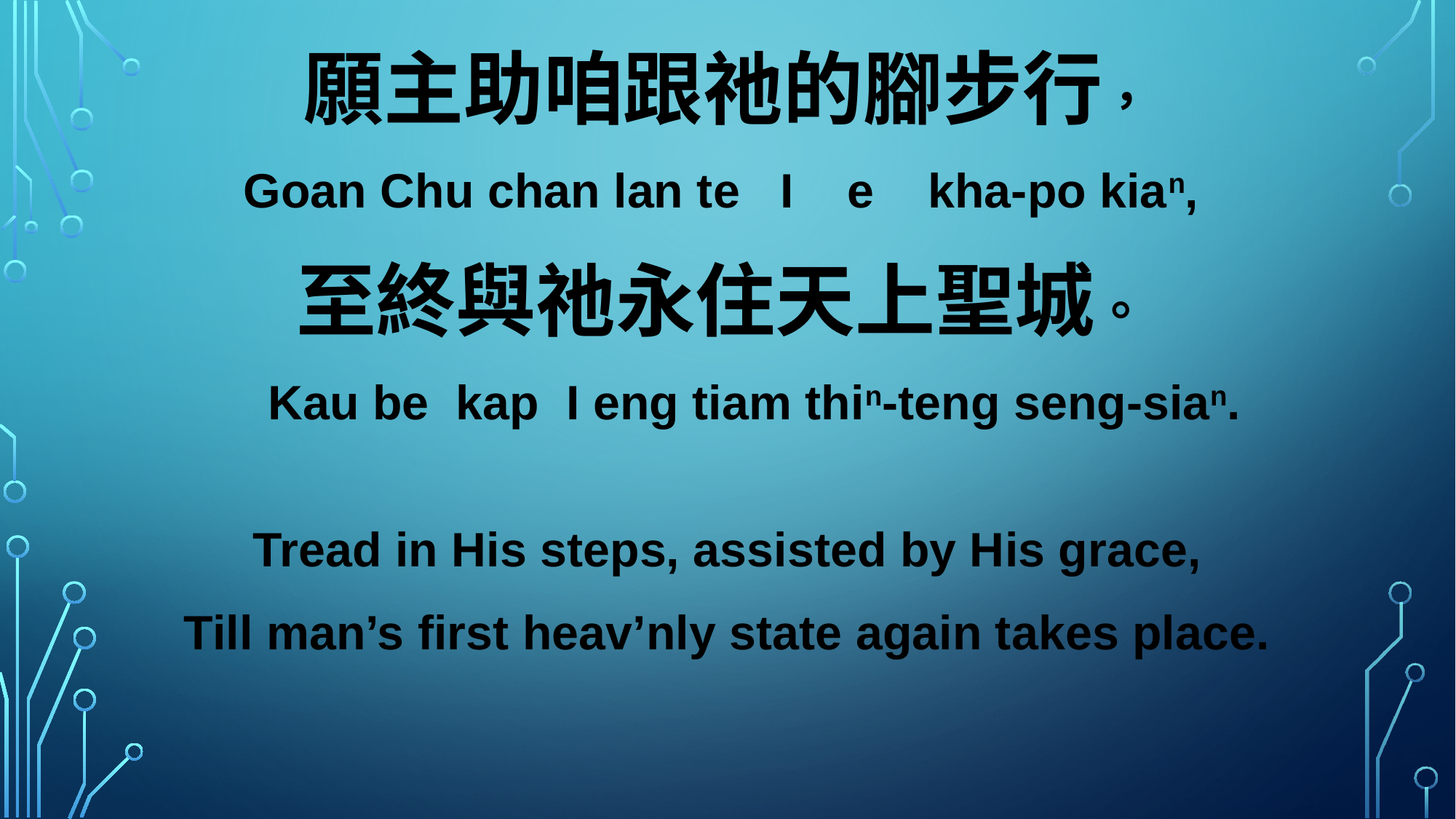

願主助咱跟祂的腳步行，
     Goan Chu chan lan te   I    e    kha-po kian,
至終與祂永住天上聖城。
    Kau be  kap  I eng tiam thin-teng seng-sian.

Tread in His steps, assisted by His grace,
Till man’s first heav’nly state again takes place.